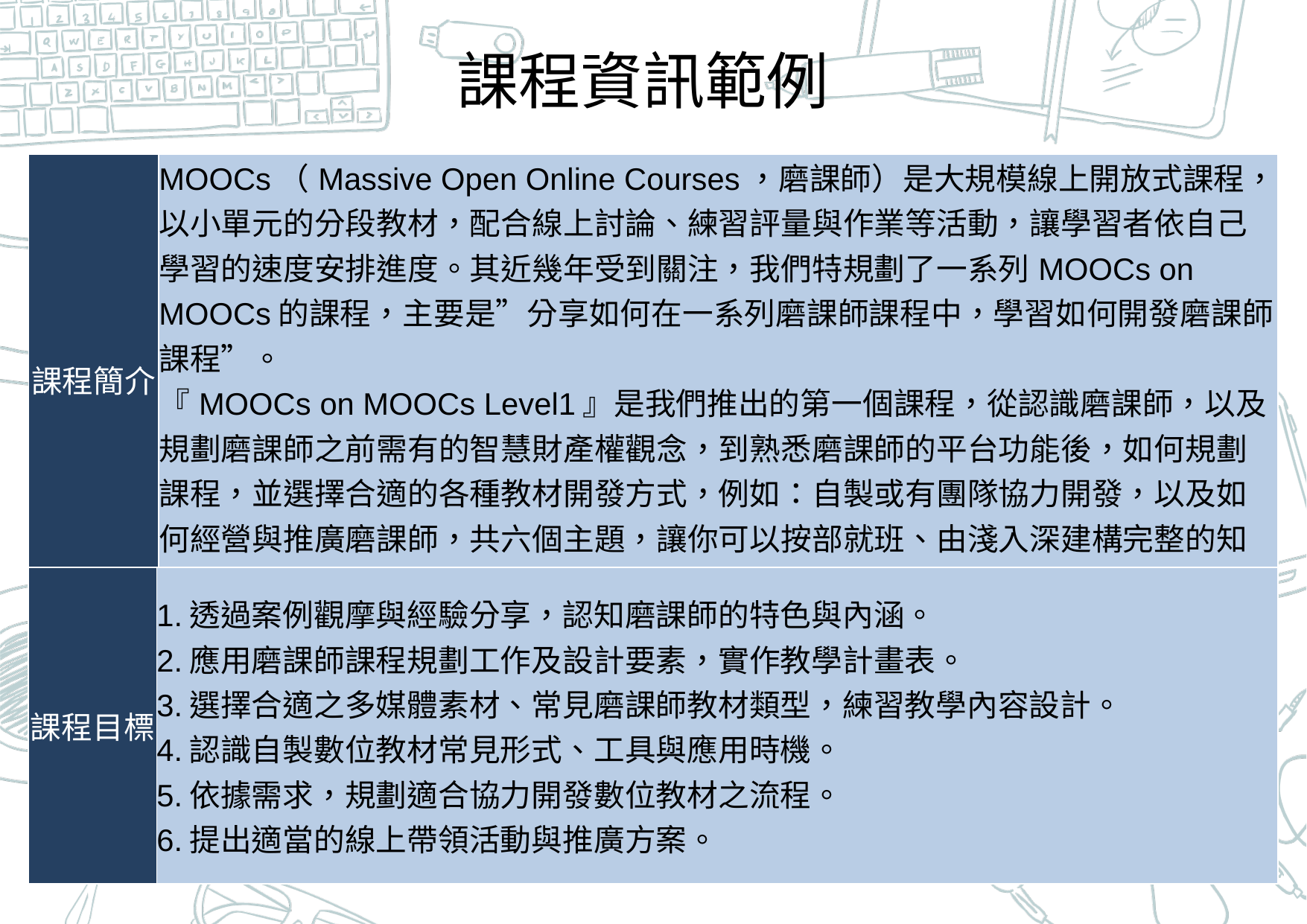

# 課程資訊範例
| 課程簡介 | MOOCs（Massive Open Online Courses，磨課師）是大規模線上開放式課程，以小單元的分段教材，配合線上討論、練習評量與作業等活動，讓學習者依自己學習的速度安排進度。其近幾年受到關注，我們特規劃了一系列MOOCs on MOOCs的課程，主要是”分享如何在一系列磨課師課程中，學習如何開發磨課師課程”。 『MOOCs on MOOCs Level1』是我們推出的第一個課程，從認識磨課師，以及規劃磨課師之前需有的智慧財產權觀念，到熟悉磨課師的平台功能後，如何規劃課程，並選擇合適的各種教材開發方式，例如：自製或有團隊協力開發，以及如何經營與推廣磨課師，共六個主題，讓你可以按部就班、由淺入深建構完整的知識與能力，是邁向磨課師專業領域的最佳途徑。 |
| --- | --- |
| 課程目標 | 1.透過案例觀摩與經驗分享，認知磨課師的特色與內涵。 2.應用磨課師課程規劃工作及設計要素，實作教學計畫表。 3.選擇合適之多媒體素材、常見磨課師教材類型，練習教學內容設計。 4.認識自製數位教材常見形式、工具與應用時機。 5.依據需求，規劃適合協力開發數位教材之流程。 6.提出適當的線上帶領活動與推廣方案。 |
| --- | --- |